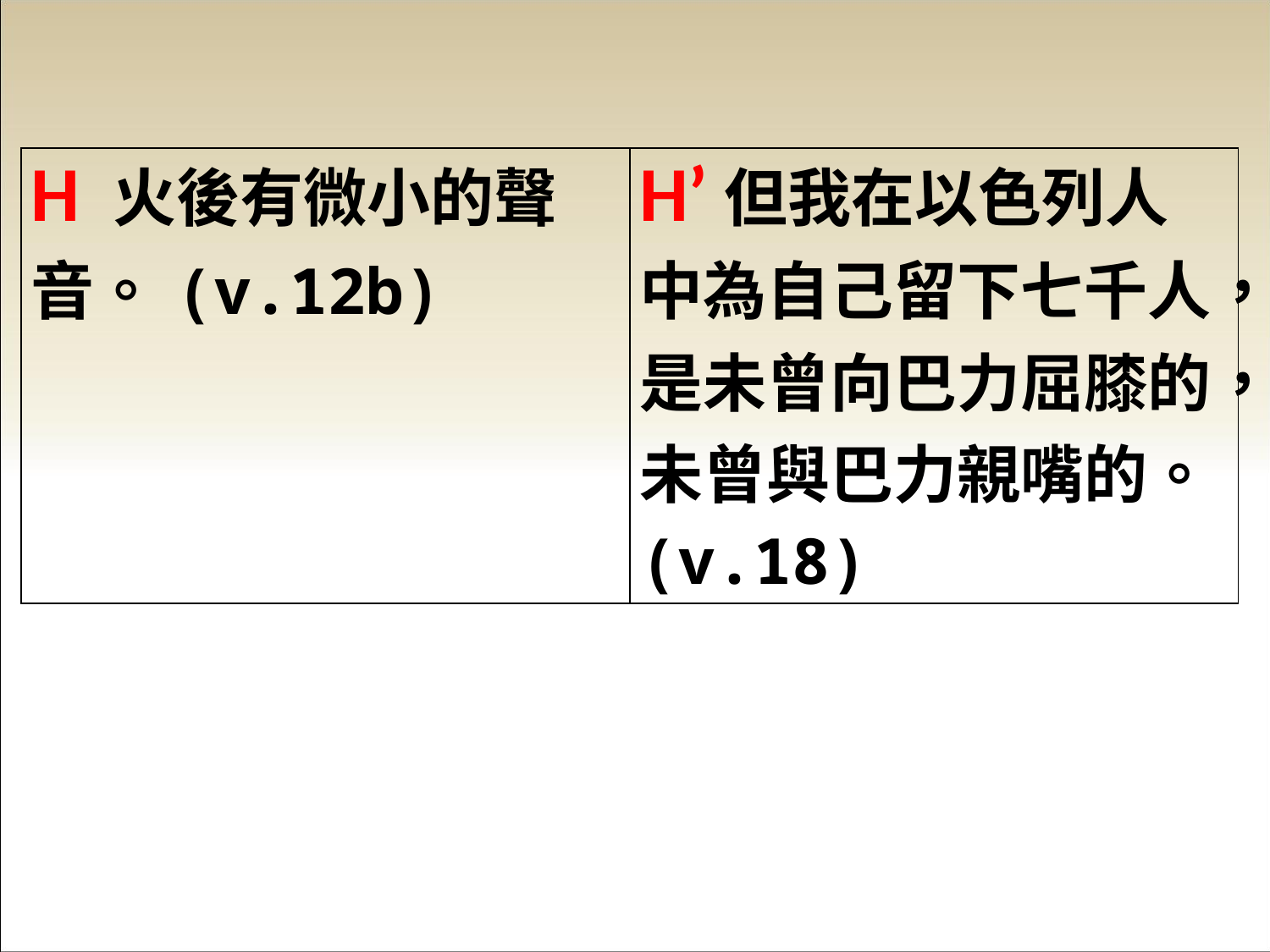

| H 火後有微小的聲音。(v.12b) | H’但我在以色列人中為自己留下七千人，是未曾向巴力屈膝的，未曾與巴力親嘴的。(v.18) |
| --- | --- |